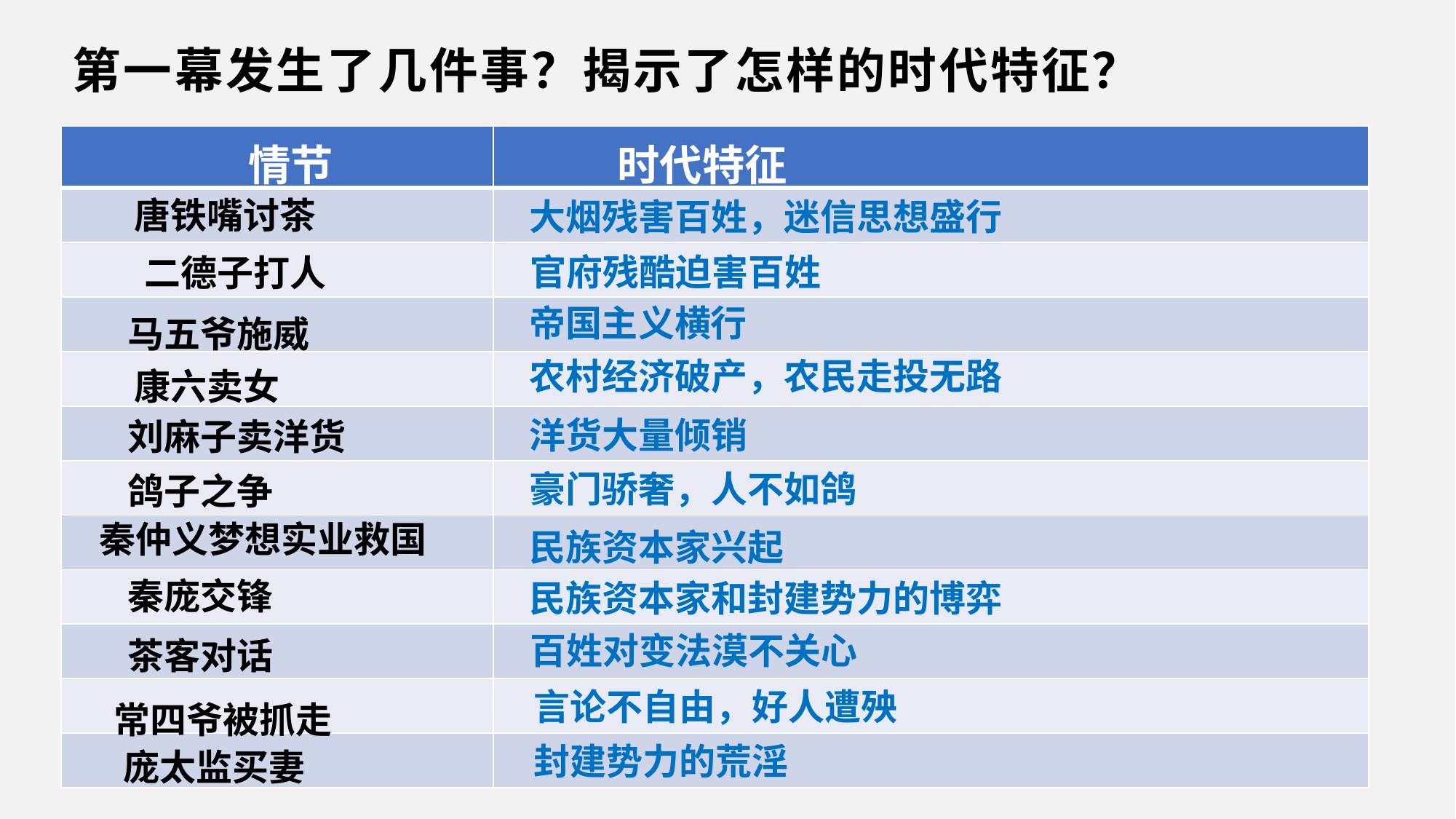

第一幕发生了几件事？揭示了怎样的时代特征？
| 情节 | 时代特征 |
| --- | --- |
|  |  |
|  |  |
|  |  |
|  |  |
|  |  |
|  |  |
|  |  |
|  |  |
|  |  |
|  |  |
|  |  |
唐铁嘴讨茶
大烟残害百姓，迷信思想盛行
官府残酷迫害百姓
二德子打人
帝国主义横行
马五爷施威
农村经济破产，农民走投无路
康六卖女
洋货大量倾销
刘麻子卖洋货
豪门骄奢，人不如鸽
鸽子之争
秦仲义梦想实业救国
民族资本家兴起
秦庞交锋
民族资本家和封建势力的博弈
百姓对变法漠不关心
茶客对话
言论不自由，好人遭殃
常四爷被抓走
封建势力的荒淫
庞太监买妻